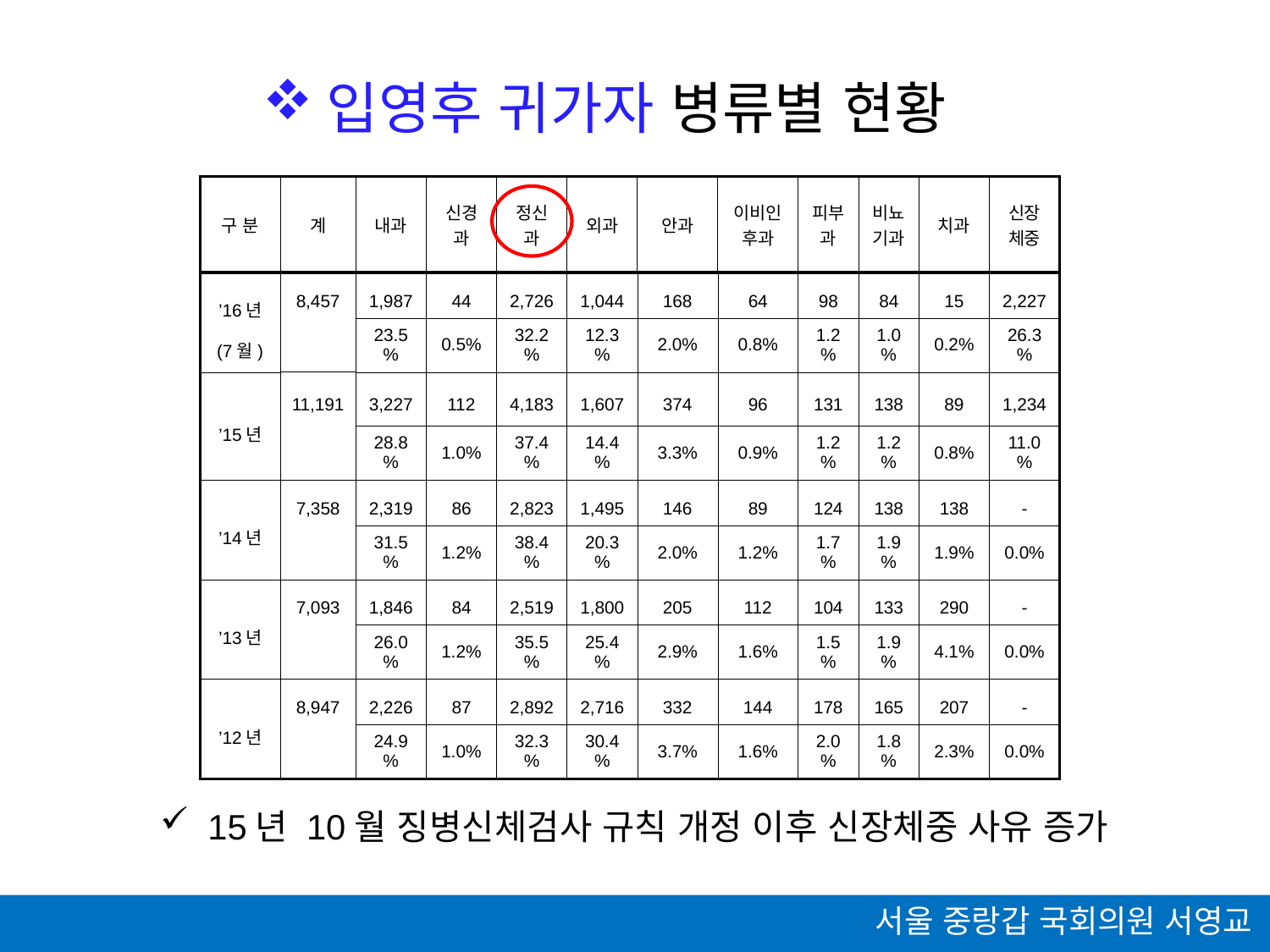

입영후 귀가자 병류별 현황
| 구 분 | 계 | 내과 | 신경 과 | 정신 과 | 외과 | 안과 | 이비인 후과 | 피부 과 | 비뇨기과 | 치과 | 신장 체중 |
| --- | --- | --- | --- | --- | --- | --- | --- | --- | --- | --- | --- |
| ’16년 (7월) | 8,457 | 1,987 | 44 | 2,726 | 1,044 | 168 | 64 | 98 | 84 | 15 | 2,227 |
|  |  | 23.5% | 0.5% | 32.2% | 12.3% | 2.0% | 0.8% | 1.2% | 1.0% | 0.2% | 26.3% |
| ’15년 | 11,191 | 3,227 | 112 | 4,183 | 1,607 | 374 | 96 | 131 | 138 | 89 | 1,234 |
|  |  | 28.8% | 1.0% | 37.4% | 14.4% | 3.3% | 0.9% | 1.2% | 1.2% | 0.8% | 11.0% |
| ’14년 | 7,358 | 2,319 | 86 | 2,823 | 1,495 | 146 | 89 | 124 | 138 | 138 | - |
|  |  | 31.5% | 1.2% | 38.4% | 20.3% | 2.0% | 1.2% | 1.7% | 1.9% | 1.9% | 0.0% |
| ’13년 | 7,093 | 1,846 | 84 | 2,519 | 1,800 | 205 | 112 | 104 | 133 | 290 | - |
|  |  | 26.0% | 1.2% | 35.5% | 25.4% | 2.9% | 1.6% | 1.5% | 1.9% | 4.1% | 0.0% |
| ’12년 | 8,947 | 2,226 | 87 | 2,892 | 2,716 | 332 | 144 | 178 | 165 | 207 | - |
|  |  | 24.9% | 1.0% | 32.3% | 30.4% | 3.7% | 1.6% | 2.0% | 1.8% | 2.3% | 0.0% |

15년 10월 징병신체검사 규칙 개정 이후 신장체중 사유 증가

서울 중랑갑 국회의원 서영교